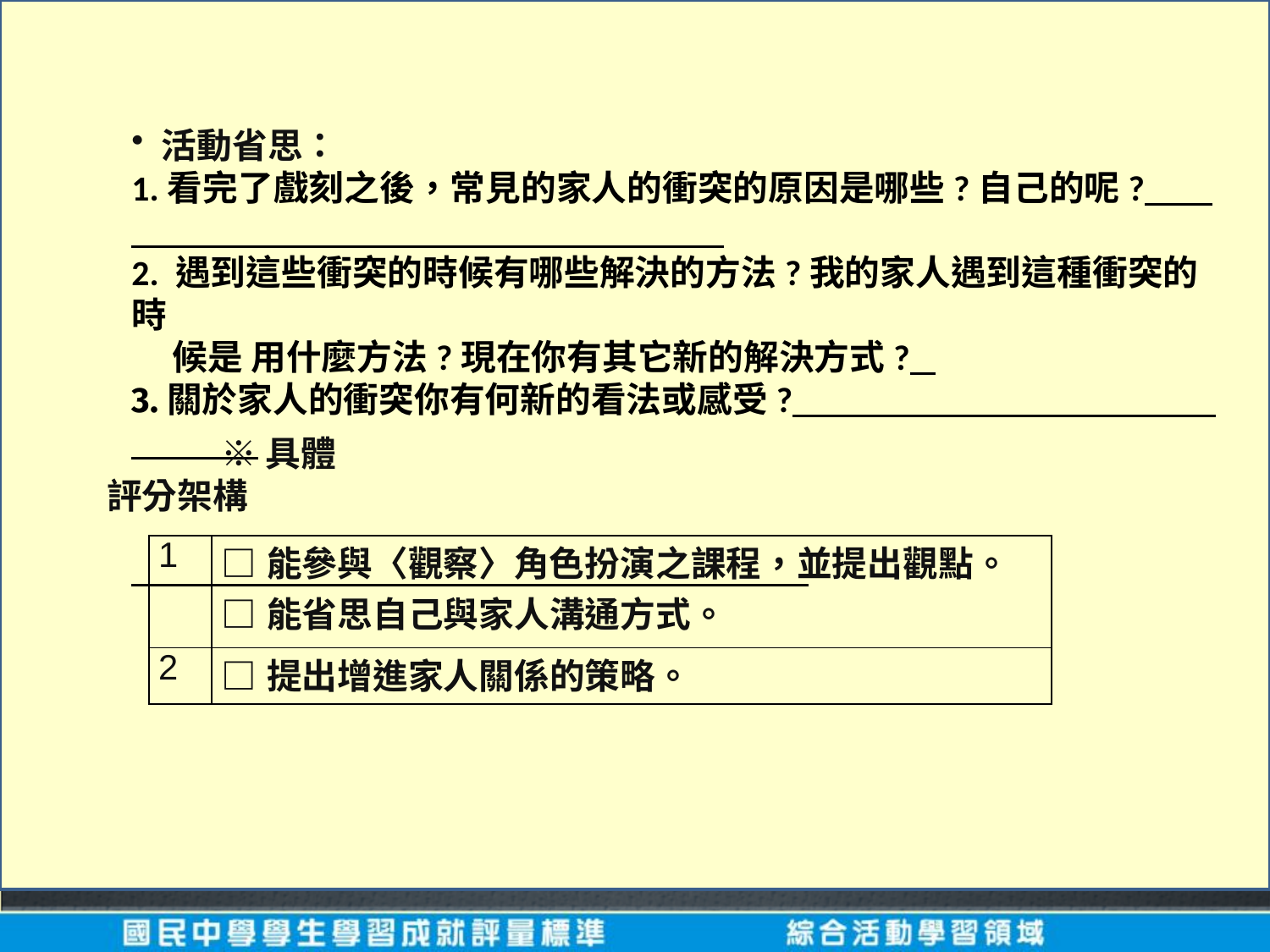

活動省思：
1.看完了戲刻之後，常見的家人的衝突的原因是哪些?自己的呢?
2. 遇到這些衝突的時候有哪些解決的方法?我的家人遇到這種衝突的時
    候是 用什麼方法?現在你有其它新的解決方式?
3.關於家人的衝突你有何新的看法或感受?

※具體評分架構
| 1 | □能參與〈觀察〉角色扮演之課程，並提出觀點。 □能省思自己與家人溝通方式。 |
| --- | --- |
| 2 | □提出增進家人關係的策略。 |